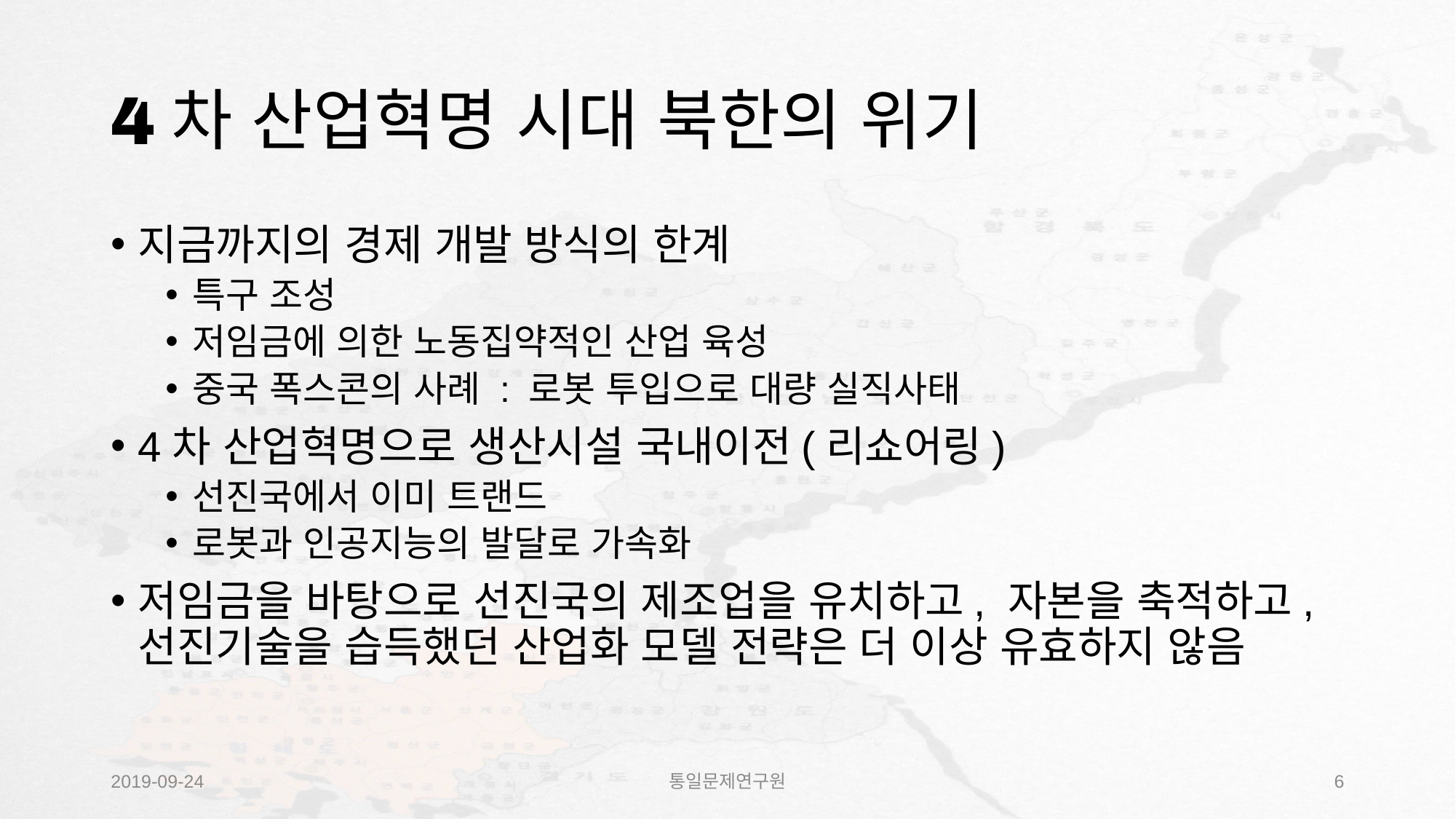

# 4차 산업혁명 시대 북한의 위기
지금까지의 경제 개발 방식의 한계
특구 조성
저임금에 의한 노동집약적인 산업 육성
중국 폭스콘의 사례 : 로봇 투입으로 대량 실직사태
4차 산업혁명으로 생산시설 국내이전(리쇼어링)
선진국에서 이미 트랜드
로봇과 인공지능의 발달로 가속화
저임금을 바탕으로 선진국의 제조업을 유치하고, 자본을 축적하고, 선진기술을 습득했던 산업화 모델 전략은 더 이상 유효하지 않음
2019-09-24
통일문제연구원
6